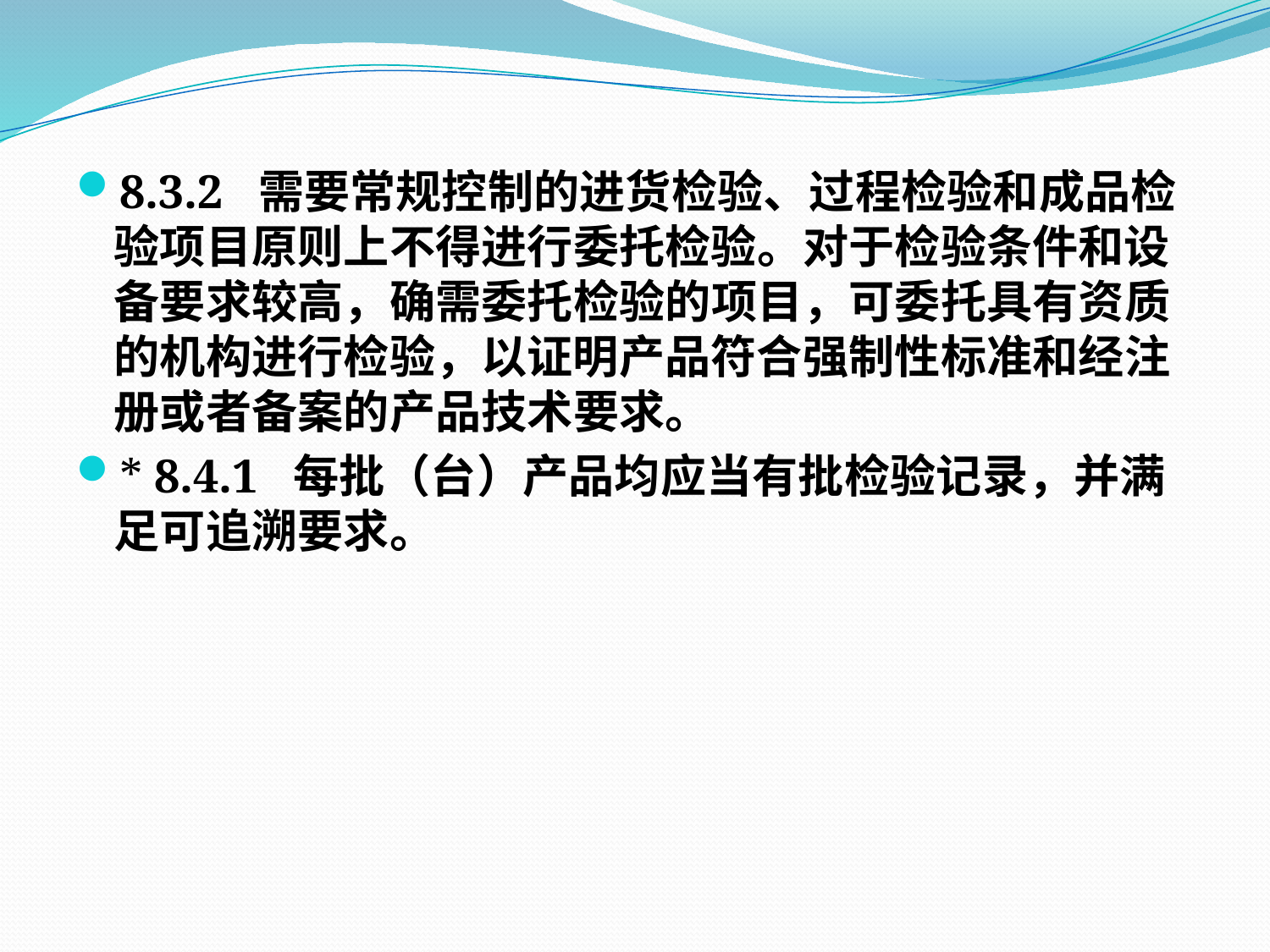

8.3.2  需要常规控制的进货检验、过程检验和成品检验项目原则上不得进行委托检验。对于检验条件和设备要求较高，确需委托检验的项目，可委托具有资质的机构进行检验，以证明产品符合强制性标准和经注册或者备案的产品技术要求。
* 8.4.1  每批（台）产品均应当有批检验记录，并满足可追溯要求。